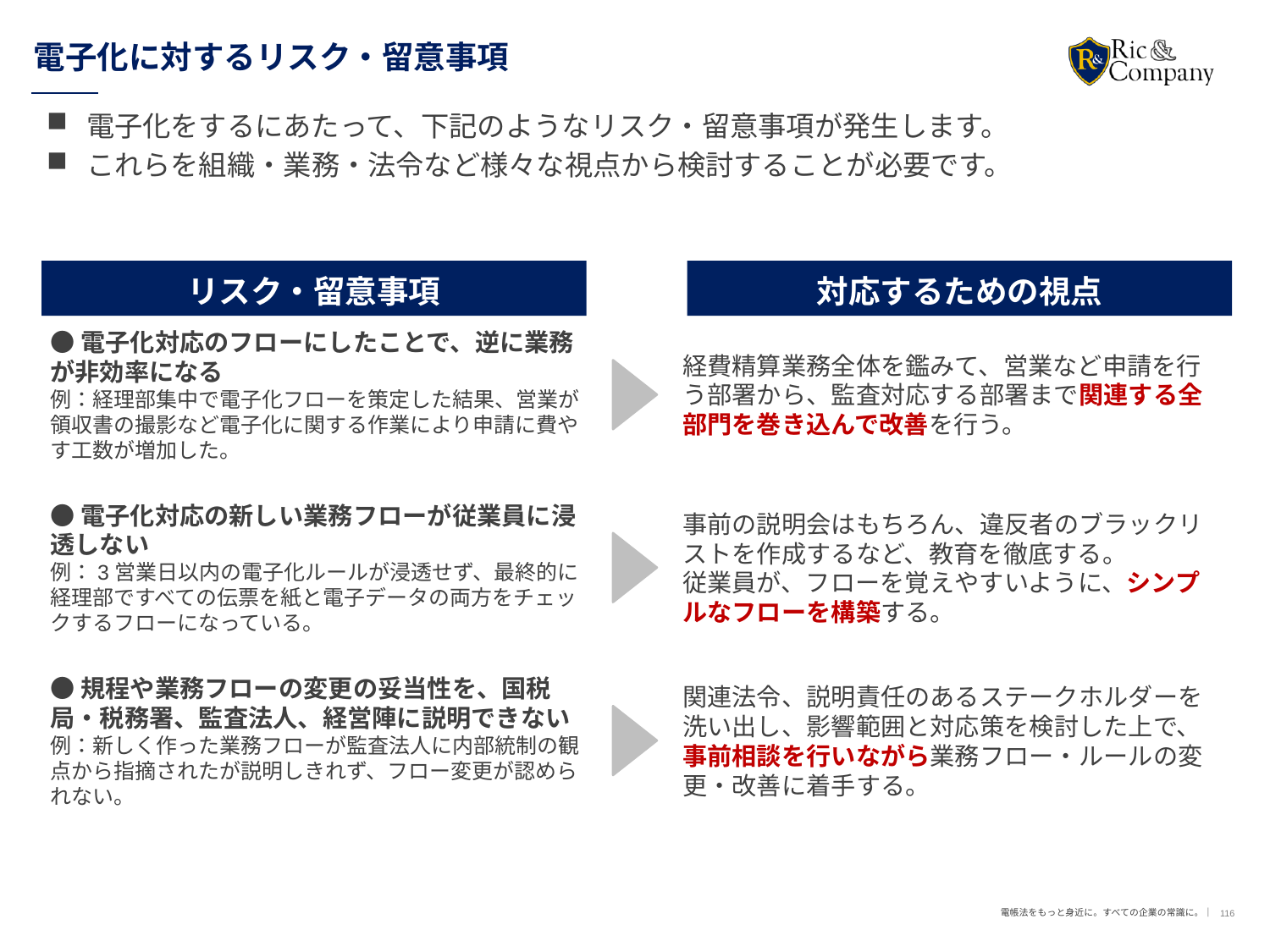

# 電子化に対するリスク・留意事項
電子化をするにあたって、下記のようなリスク・留意事項が発生します。
これらを組織・業務・法令など様々な視点から検討することが必要です。

リスク・留意事項
対応するための視点
●電子化対応のフローにしたことで、逆に業務が非効率になる
例：経理部集中で電子化フローを策定した結果、営業が領収書の撮影など電子化に関する作業により申請に費やす工数が増加した。
経費精算業務全体を鑑みて、営業など申請を行う部署から、監査対応する部署まで関連する全部門を巻き込んで改善を行う。

●電子化対応の新しい業務フローが従業員に浸透しない
例：3営業日以内の電子化ルールが浸透せず、最終的に経理部ですべての伝票を紙と電子データの両方をチェックするフローになっている。
事前の説明会はもちろん、違反者のブラックリストを作成するなど、教育を徹底する。
従業員が、フローを覚えやすいように、シンプルなフローを構築する。

●規程や業務フローの変更の妥当性を、国税局・税務署、監査法人、経営陣に説明できない
例：新しく作った業務フローが監査法人に内部統制の観点から指摘されたが説明しきれず、フロー変更が認められない。
関連法令、説明責任のあるステークホルダーを洗い出し、影響範囲と対応策を検討した上で、事前相談を行いながら業務フロー・ルールの変更・改善に着手する。